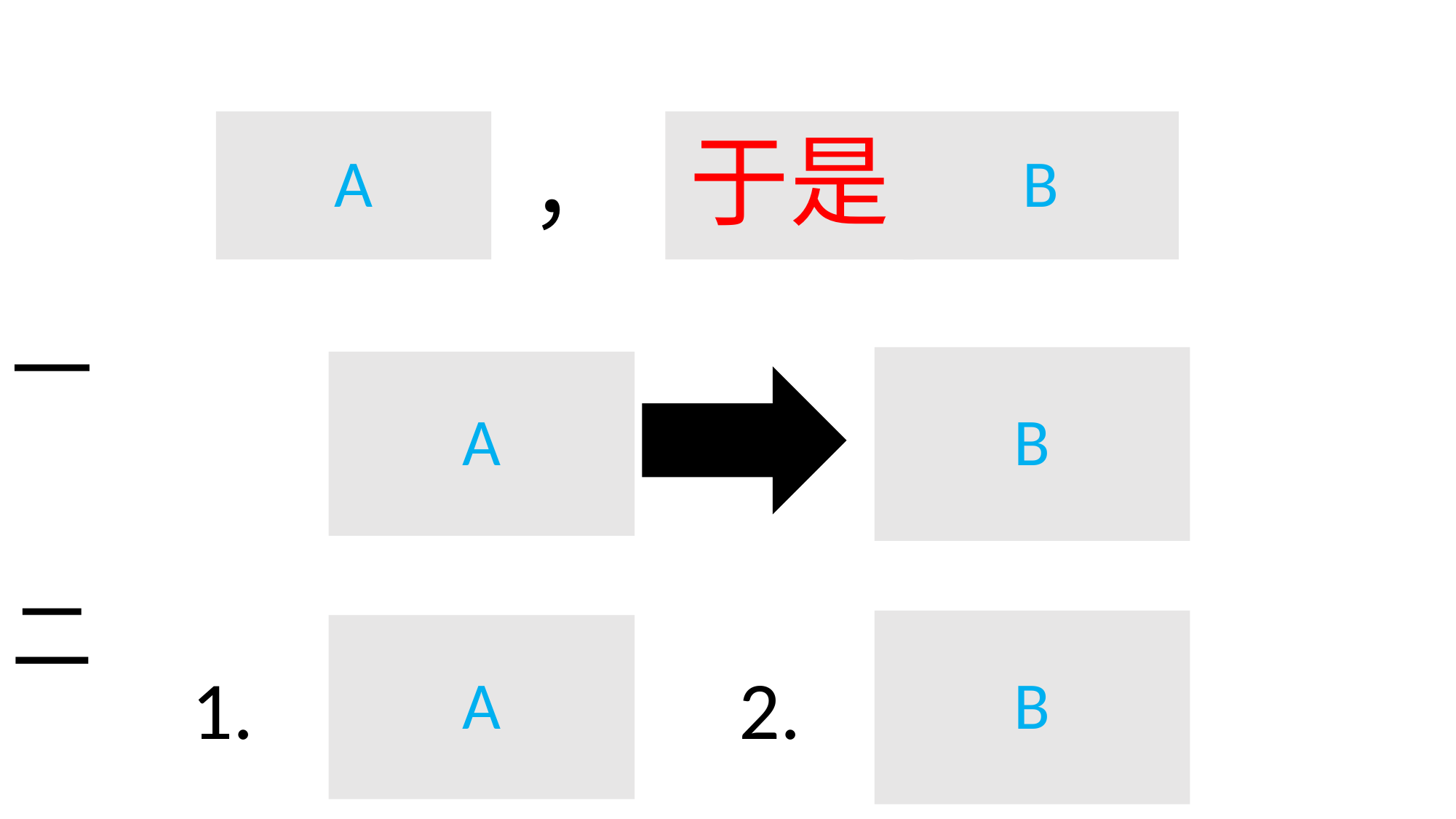

A
于是
B
，
一
B
A

二
B
A
1.
2.